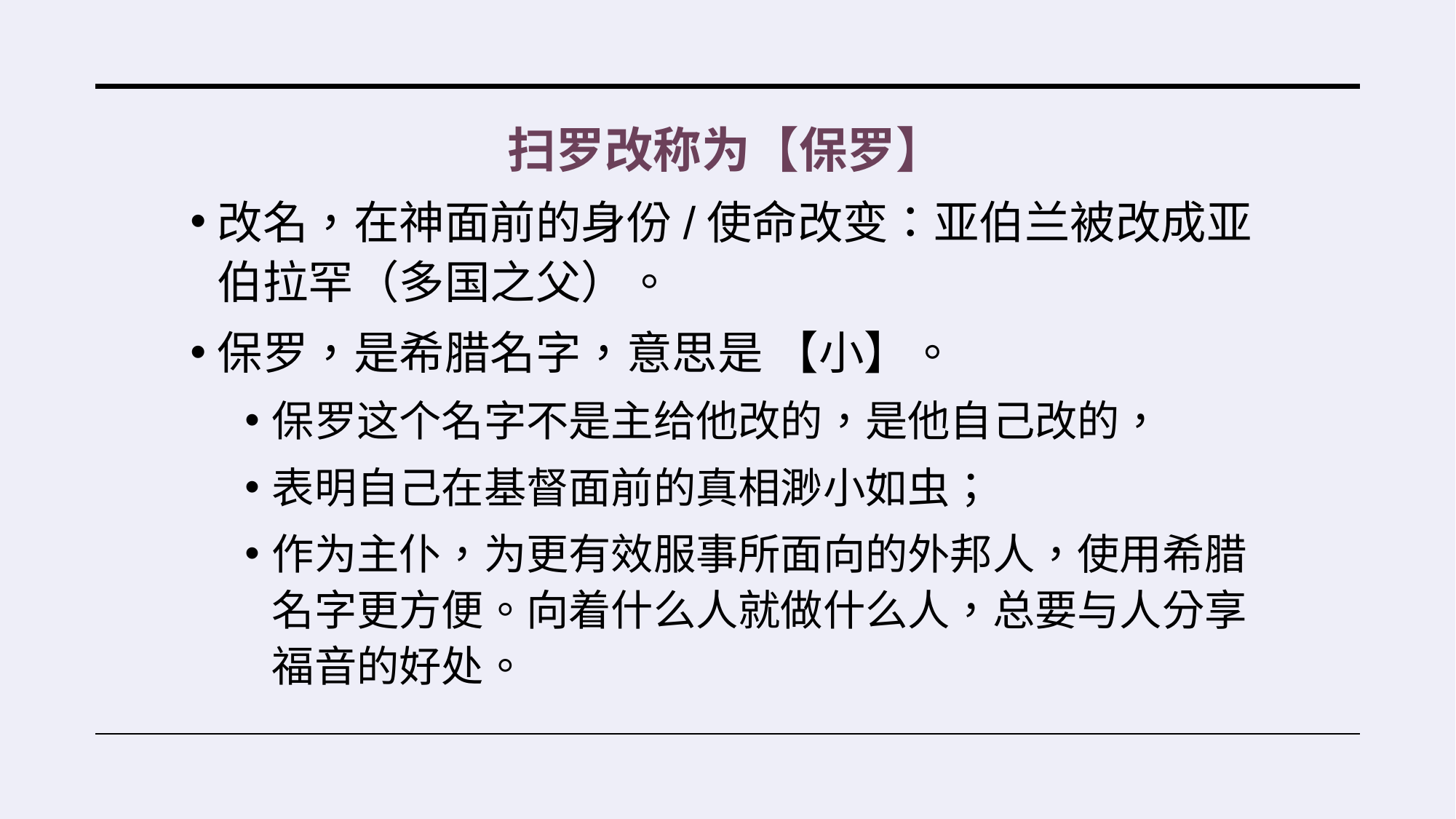

扫罗改称为【保罗】
改名，在神面前的身份/使命改变：亚伯兰被改成亚伯拉罕（多国之父）。
保罗，是希腊名字，意思是 【小】。
保罗这个名字不是主给他改的，是他自己改的，
表明自己在基督面前的真相渺小如虫；
作为主仆，为更有效服事所面向的外邦人，使用希腊名字更方便。向着什么人就做什么人，总要与人分享福音的好处。